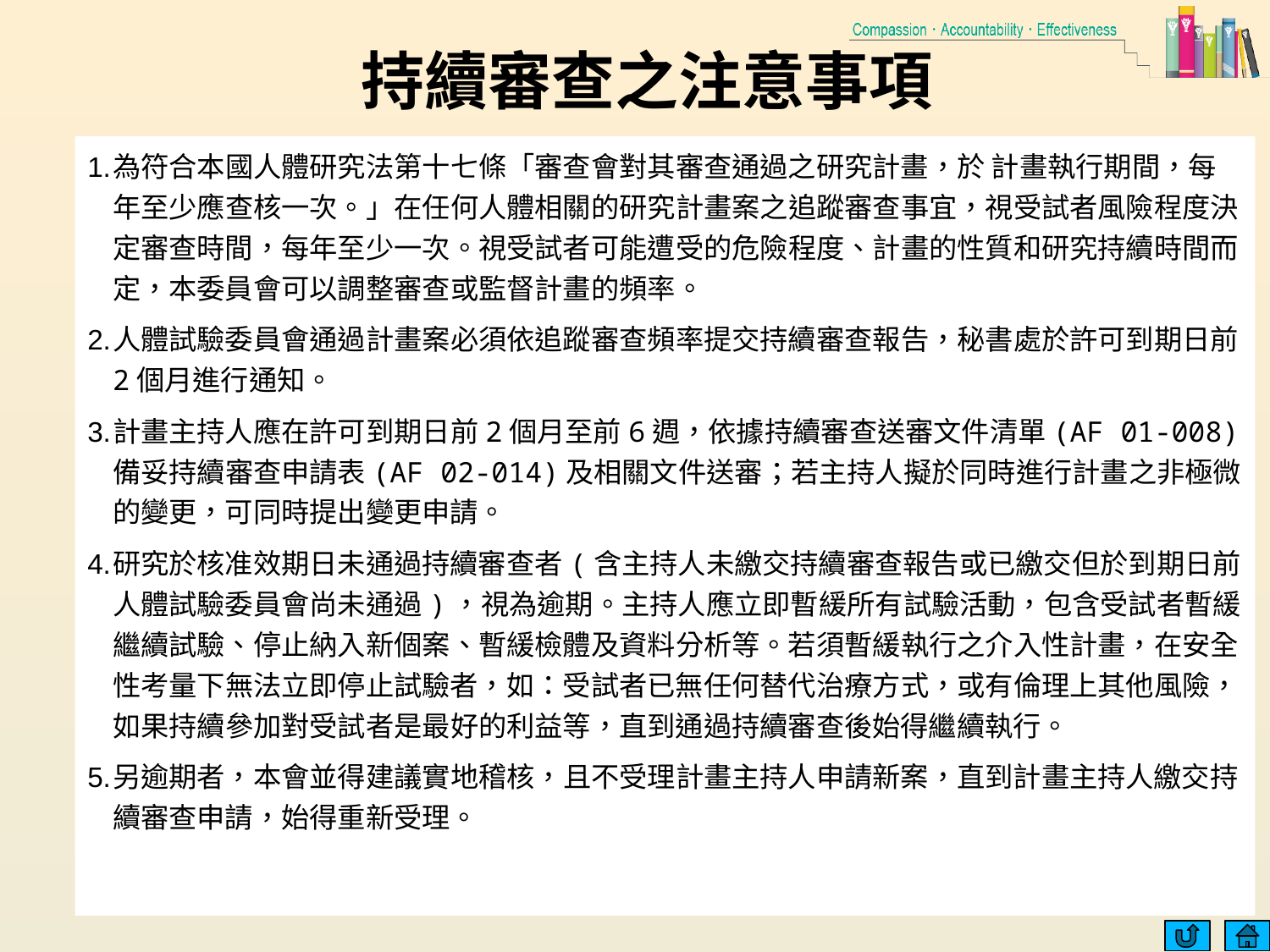

# 持續審查之注意事項
為符合本國人體研究法第十七條「審查會對其審查通過之研究計畫，於 計畫執行期間，每年至少應查核一次。」在任何人體相關的研究計畫案之追蹤審查事宜，視受試者風險程度決定審查時間，每年至少一次。視受試者可能遭受的危險程度、計畫的性質和研究持續時間而定，本委員會可以調整審查或監督計畫的頻率。
人體試驗委員會通過計畫案必須依追蹤審查頻率提交持續審查報告，秘書處於許可到期日前2個月進行通知。
計畫主持人應在許可到期日前2個月至前6週，依據持續審查送審文件清單(AF 01-008)備妥持續審查申請表(AF 02-014)及相關文件送審；若主持人擬於同時進行計畫之非極微的變更，可同時提出變更申請。
研究於核准效期日未通過持續審查者(含主持人未繳交持續審查報告或已繳交但於到期日前人體試驗委員會尚未通過)，視為逾期。主持人應立即暫緩所有試驗活動，包含受試者暫緩繼續試驗、停止納入新個案、暫緩檢體及資料分析等。若須暫緩執行之介入性計畫，在安全性考量下無法立即停止試驗者，如：受試者已無任何替代治療方式，或有倫理上其他風險，如果持續參加對受試者是最好的利益等，直到通過持續審查後始得繼續執行。
另逾期者，本會並得建議實地稽核，且不受理計畫主持人申請新案，直到計畫主持人繳交持續審查申請，始得重新受理。